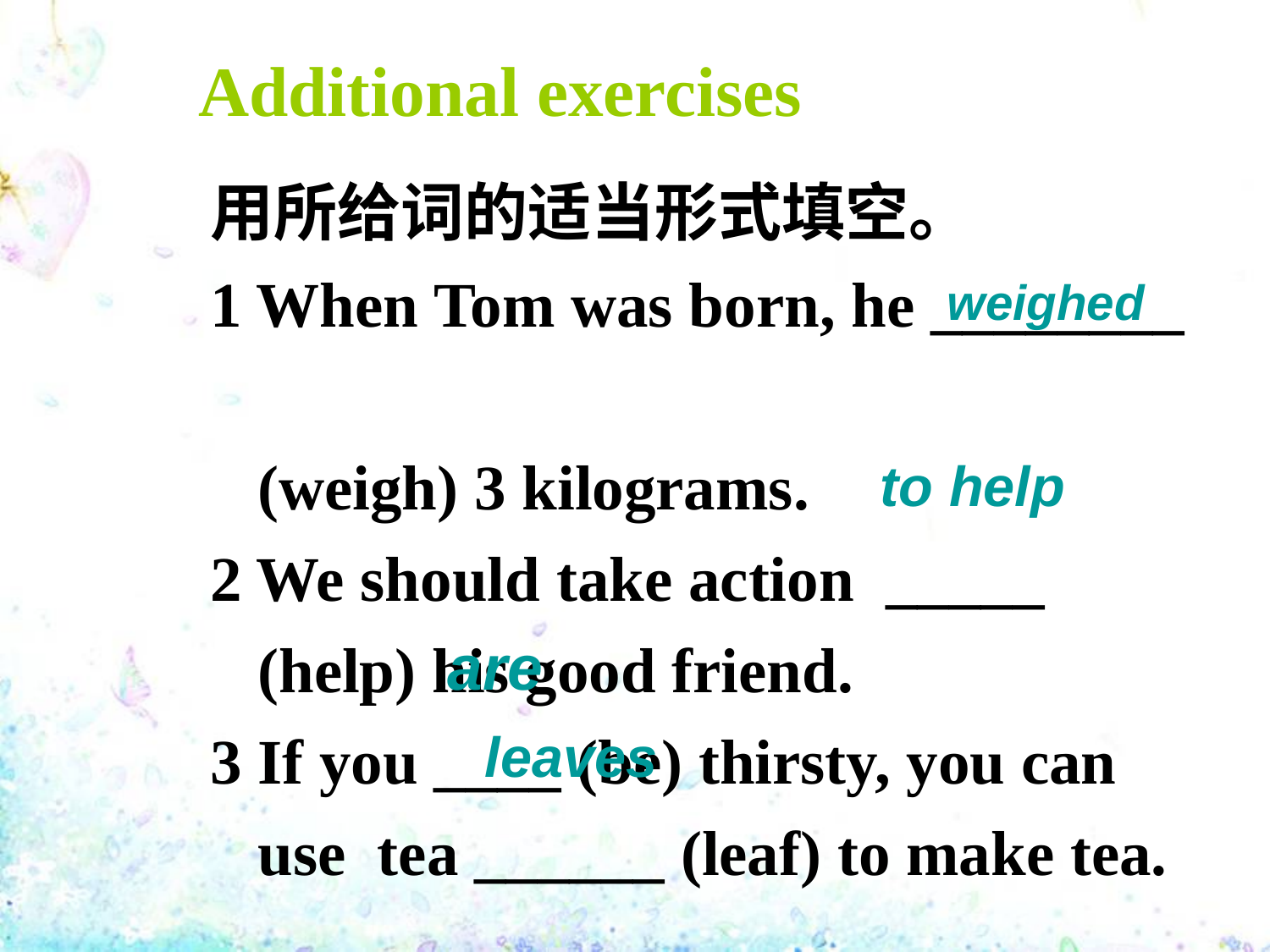

Additional exercises
用所给词的适当形式填空。
1 When Tom was born, he ________
   (weigh) 3 kilograms.
2 We should take action  _____
   (help) his good friend.
3 If you ____ (be) thirsty, you can use  tea ______ (leaf) to make tea.
 weighed
to help
are
leaves